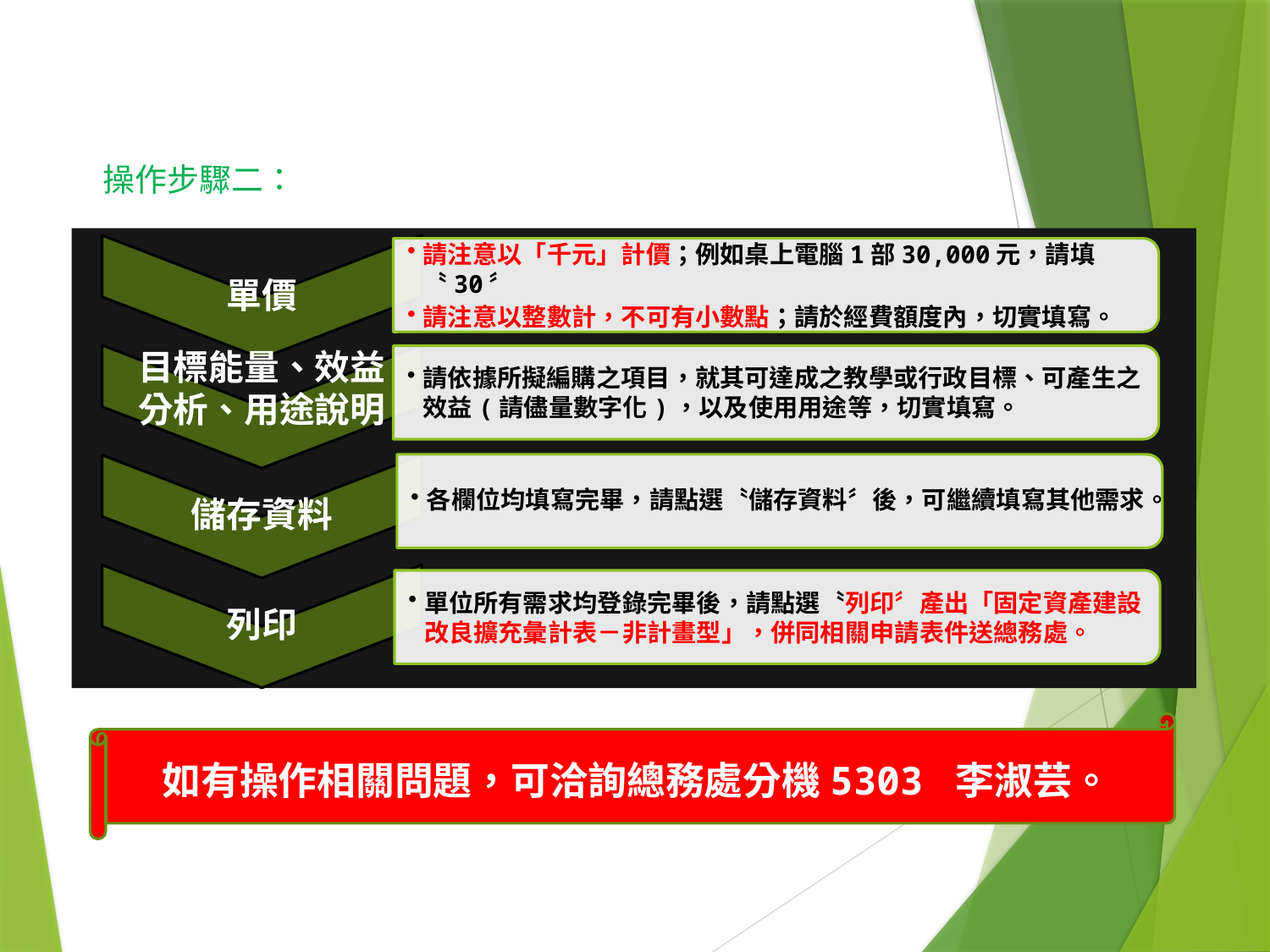

操作步驟二：
單價
請注意以「千元」計價；例如桌上電腦1部30,000元，請填〝30〞
請注意以整數計，不可有小數點；請於經費額度內，切實填寫。
目標能量、效益
分析、用途說明

請依據所擬編購之項目，就其可達成之教學或行政目標、可產生之效益(請儘量數字化)，以及使用用途等，切實填寫。
儲存資料
各欄位均填寫完畢，請點選〝儲存資料〞後，可繼續填寫其他需求。
列印
單位所有需求均登錄完畢後，請點選〝列印〞產出「固定資產建設改良擴充彙計表－非計畫型」，併同相關申請表件送總務處。
如有操作相關問題，可洽詢總務處分機5303 李淑芸。